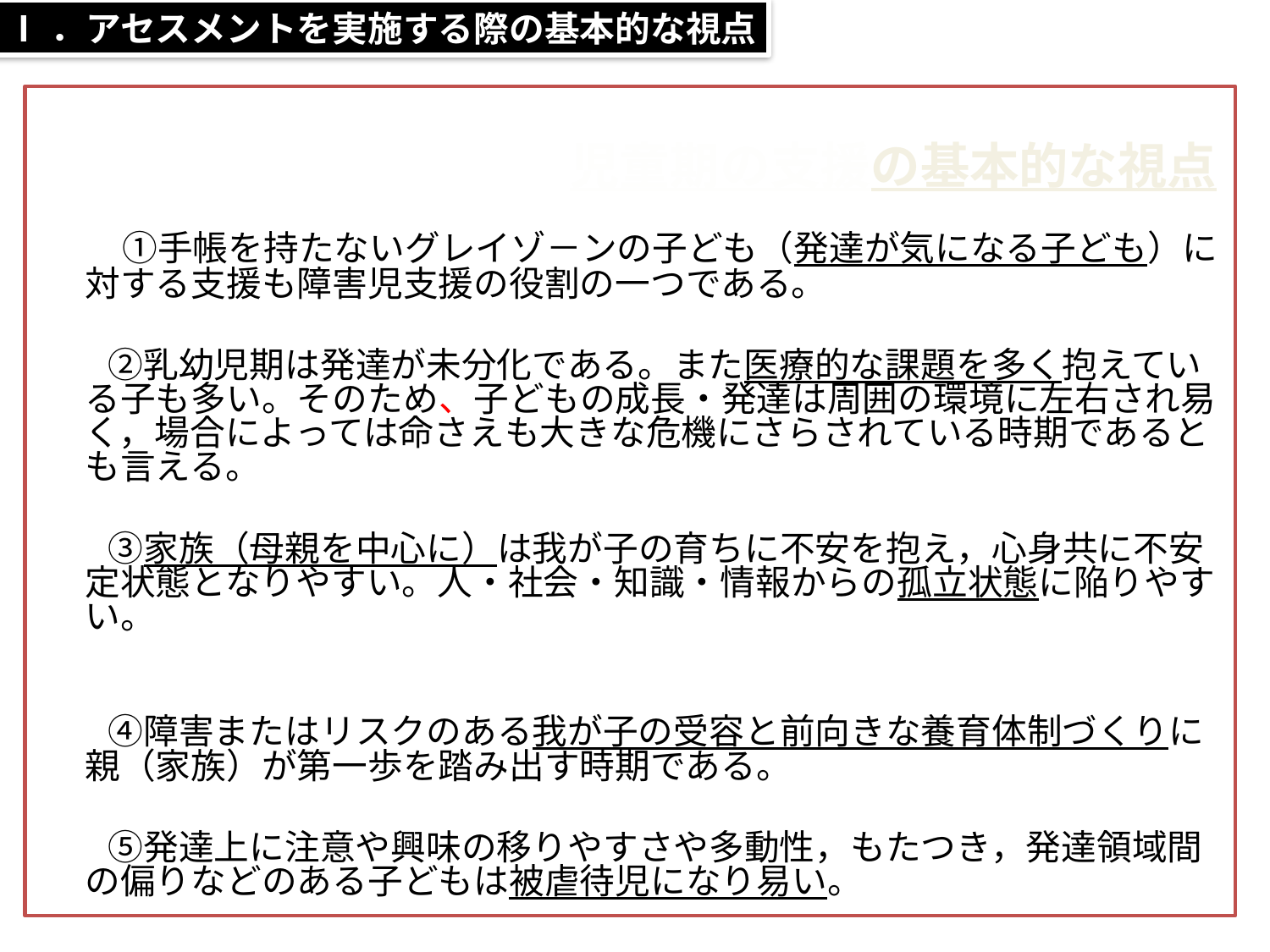

Ⅰ．アセスメントを実施する際の基本的な視点
　　　　　　　　　　　　　　　　　　　　　　　　　　　　　　　　　　　　　　　　　　　　　　　　　　　　　　　　　　　　　　　　　　　　　　　　　　　　　　　　　　　　　　　　　　　　　　　　　　　児童期の支援の基本的な視点

　　①手帳を持たないグレイゾ－ンの子ども（発達が気になる子ども）に対する支援も障害児支援の役割の一つである。

　　②乳幼児期は発達が未分化である。また医療的な課題を多く抱えている子も多い。そのため、子どもの成長・発達は周囲の環境に左右され易く，場合によっては命さえも大きな危機にさらされている時期であるとも言える。

　　③家族（母親を中心に）は我が子の育ちに不安を抱え，心身共に不安定状態となりやすい。人・社会・知識・情報からの孤立状態に陥りやすい。

　　④障害またはリスクのある我が子の受容と前向きな養育体制づくりに親（家族）が第一歩を踏み出す時期である。

　　⑤発達上に注意や興味の移りやすさや多動性，もたつき，発達領域間の偏りなどのある子どもは被虐待児になり易い。